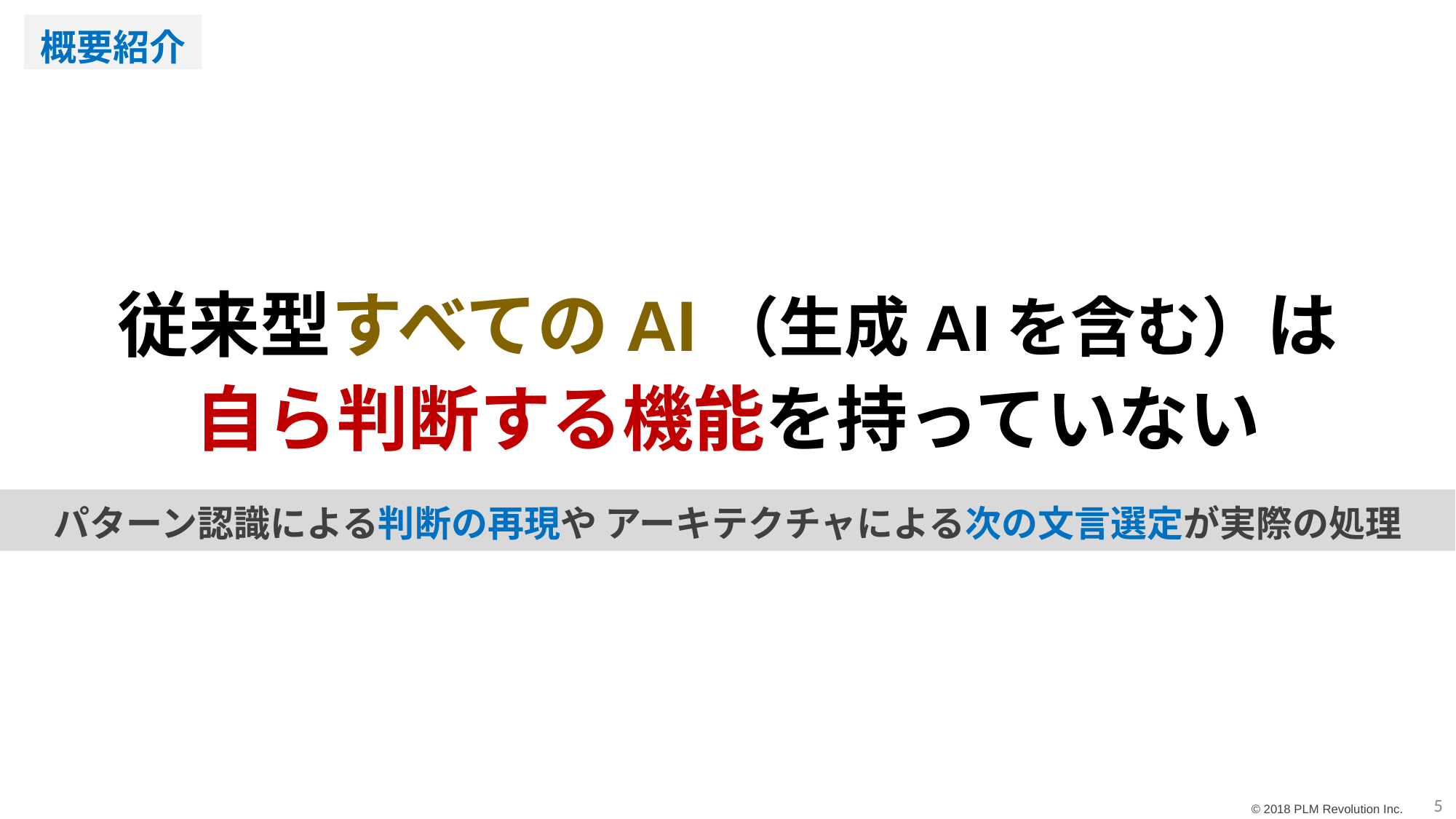

概要紹介
従来型すべてのAI（生成AIを含む）は
自ら判断する機能を持っていない
パターン認識による判断の再現や アーキテクチャによる次の文言選定が実際の処理
5
© 2018 PLM Revolution Inc.